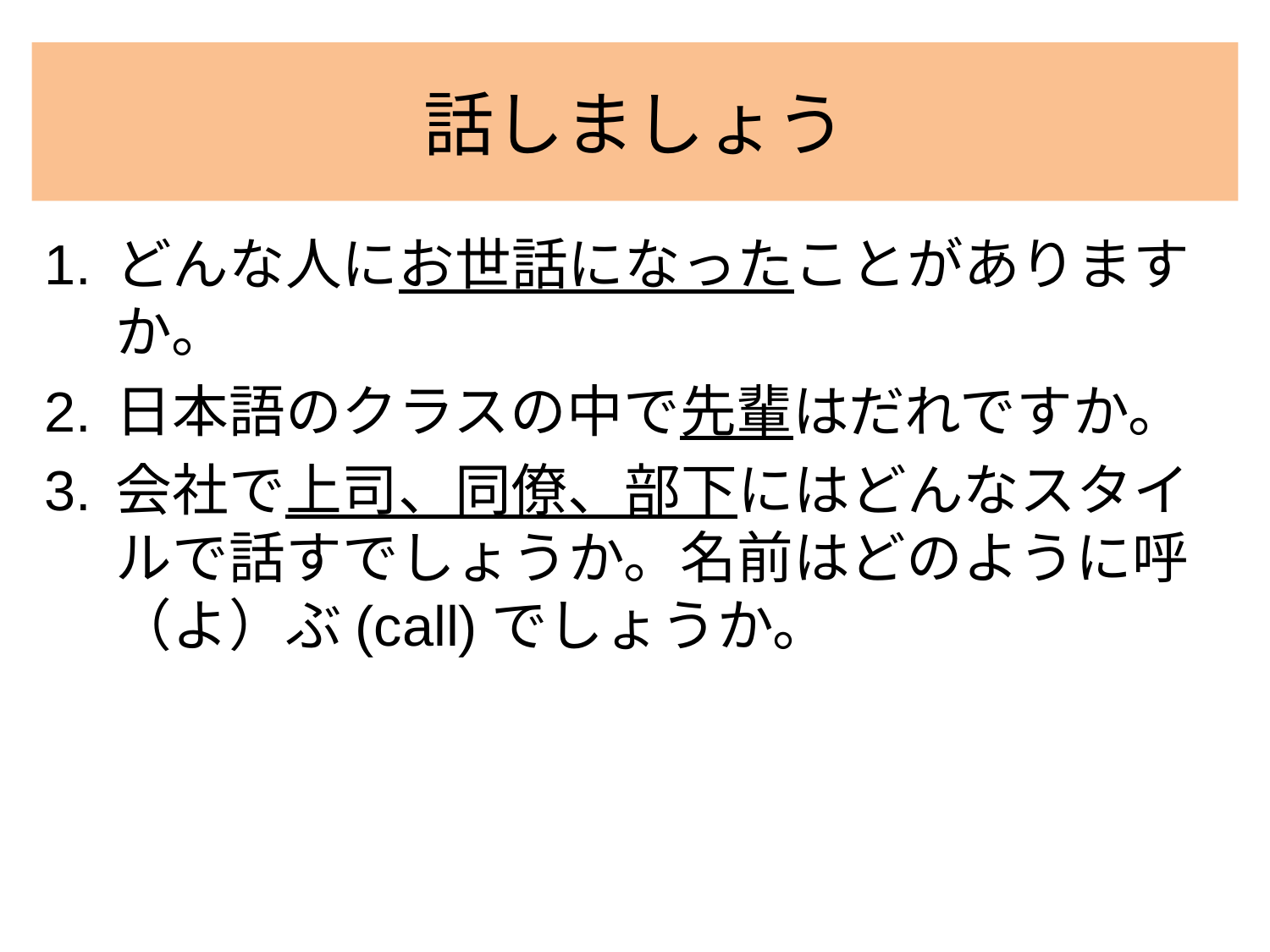

# 話しましょう
どんな人にお世話になったことがありますか。
日本語のクラスの中で先輩はだれですか。
会社で上司、同僚、部下にはどんなスタイルで話すでしょうか。名前はどのように呼（よ）ぶ(call)でしょうか。